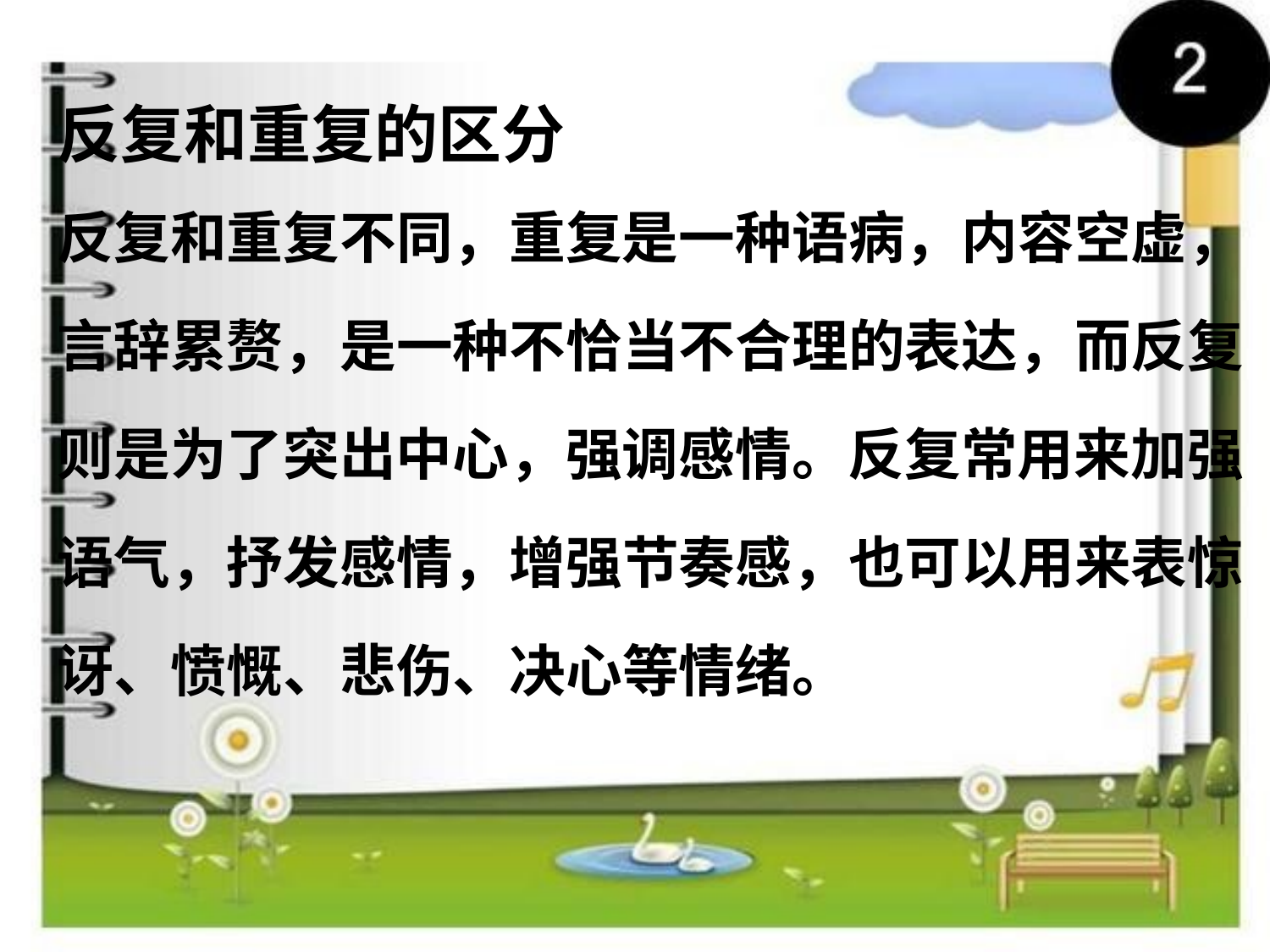

反复和重复的区分
反复和重复不同，重复是一种语病，内容空虚，言辞累赘，是一种不恰当不合理的表达，而反复则是为了突出中心，强调感情。反复常用来加强语气，抒发感情，增强节奏感，也可以用来表惊讶、愤慨、悲伤、决心等情绪。